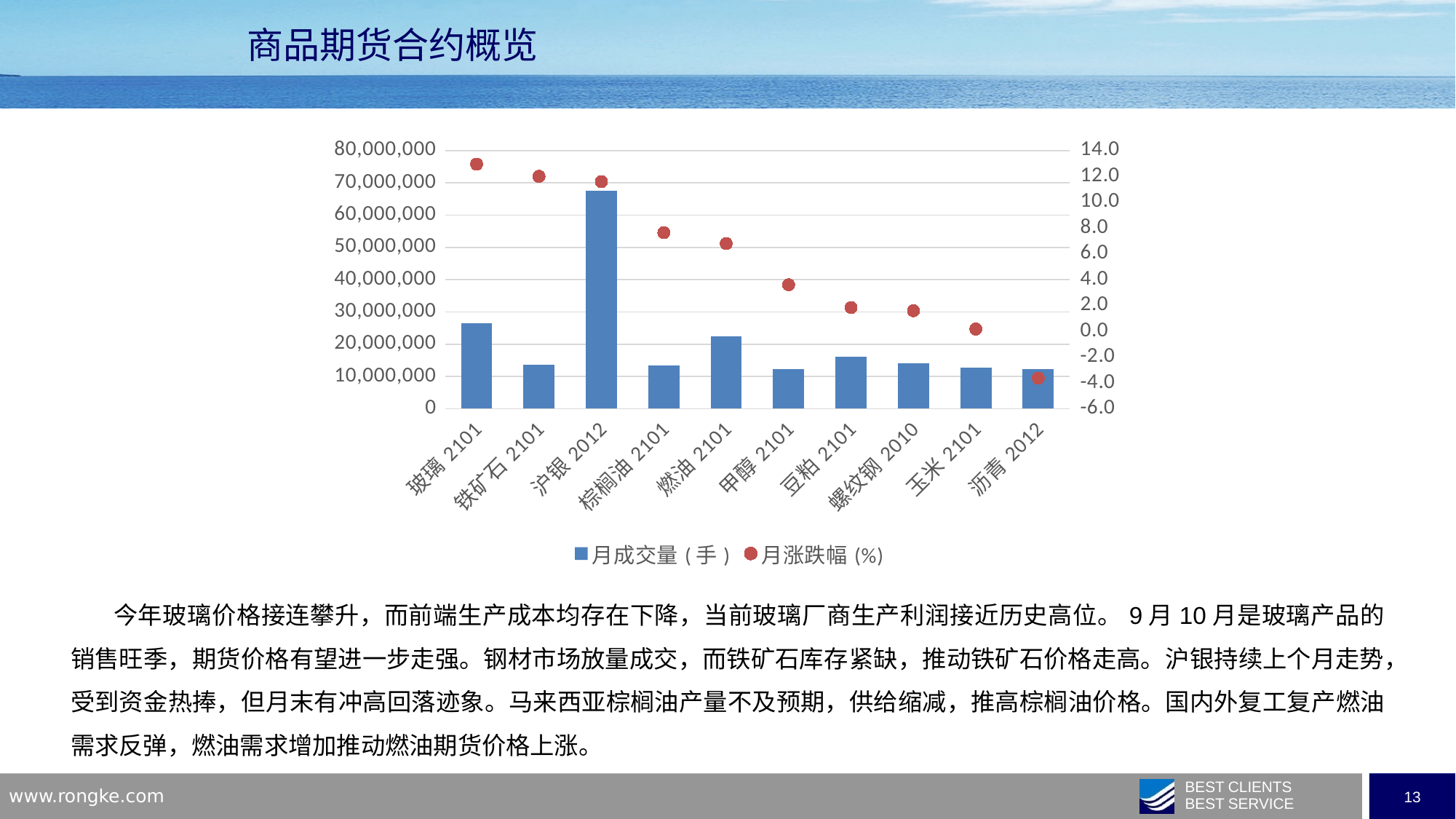

商品期货合约概览

### Chart

| Category | 月成交量(手) | 月涨跌幅(%) |
|---|---|---|
| 玻璃2101 | 26611785.0 | 12.9562 |
| 铁矿石2101 | 13727525.0 | 12.0106 |
| 沪银2012 | 67628787.0 | 11.5999 |
| 棕榈油2101 | 13406117.0 | 7.6471 |
| 燃油2101 | 22518207.0 | 6.7977 |
| 甲醇2101 | 12271532.0 | 3.6107 |
| 豆粕2101 | 16166063.0 | 1.8449 |
| 螺纹钢2010 | 14138434.0 | 1.5966 |
| 玉米2101 | 12636756.0 | 0.1771 |
| 沥青2012 | 12265312.0 | -3.6247 |
今年玻璃价格接连攀升，而前端生产成本均存在下降，当前玻璃厂商生产利润接近历史高位。9月10月是玻璃产品的销售旺季，期货价格有望进一步走强。钢材市场放量成交，而铁矿石库存紧缺，推动铁矿石价格走高。沪银持续上个月走势，受到资金热捧，但月末有冲高回落迹象。马来西亚棕榈油产量不及预期，供给缩减，推高棕榈油价格。国内外复工复产燃油需求反弹，燃油需求增加推动燃油期货价格上涨。